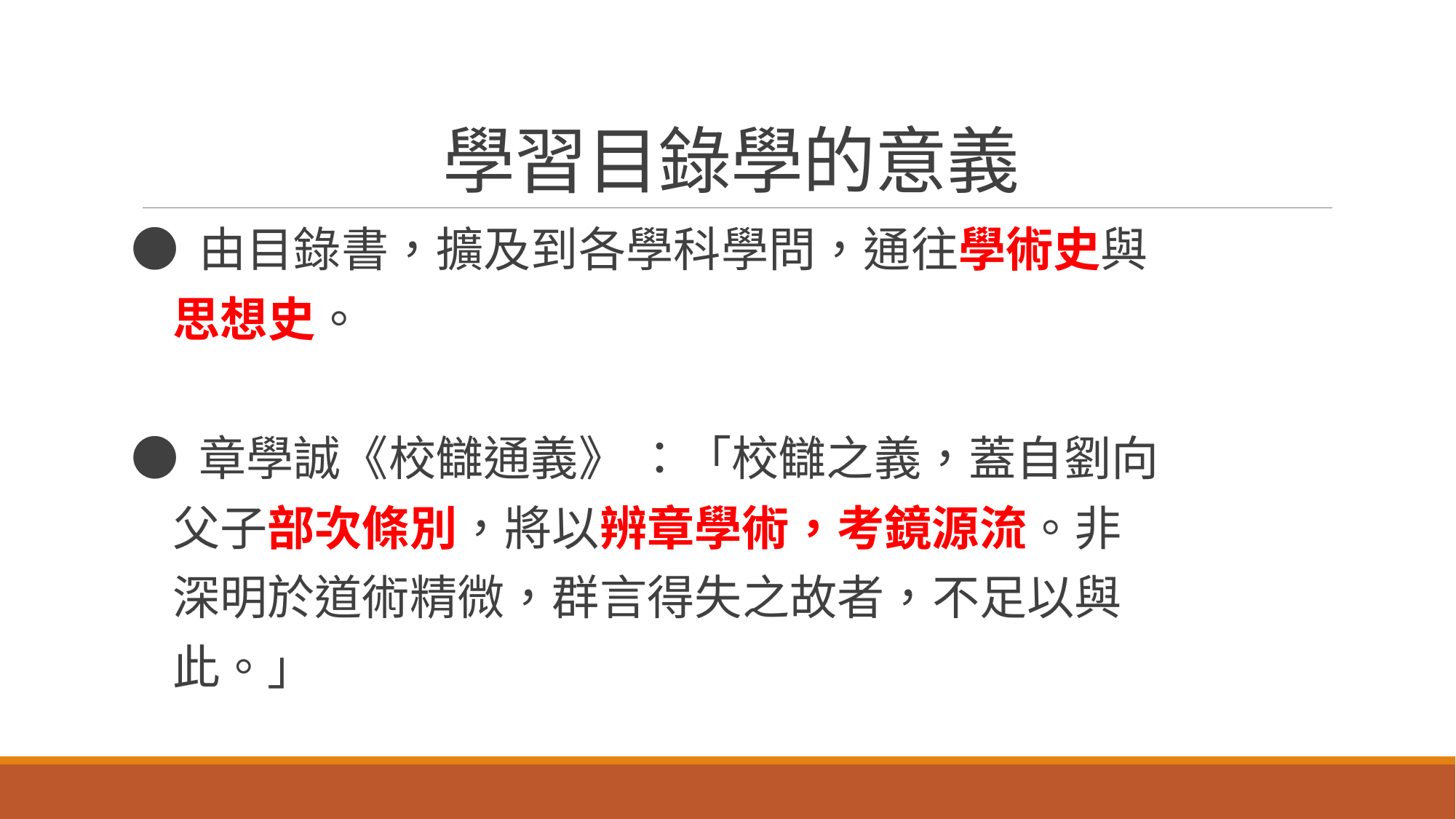

# 學習目錄學的意義
● 由目錄書，擴及到各學科學問，通往學術史與
   思想史。

● 章學誠《校讎通義》 ：「校讎之義，蓋自劉向
   父子部次條別，將以辨章學術，考鏡源流。非
   深明於道術精微，群言得失之故者，不足以與
   此。」